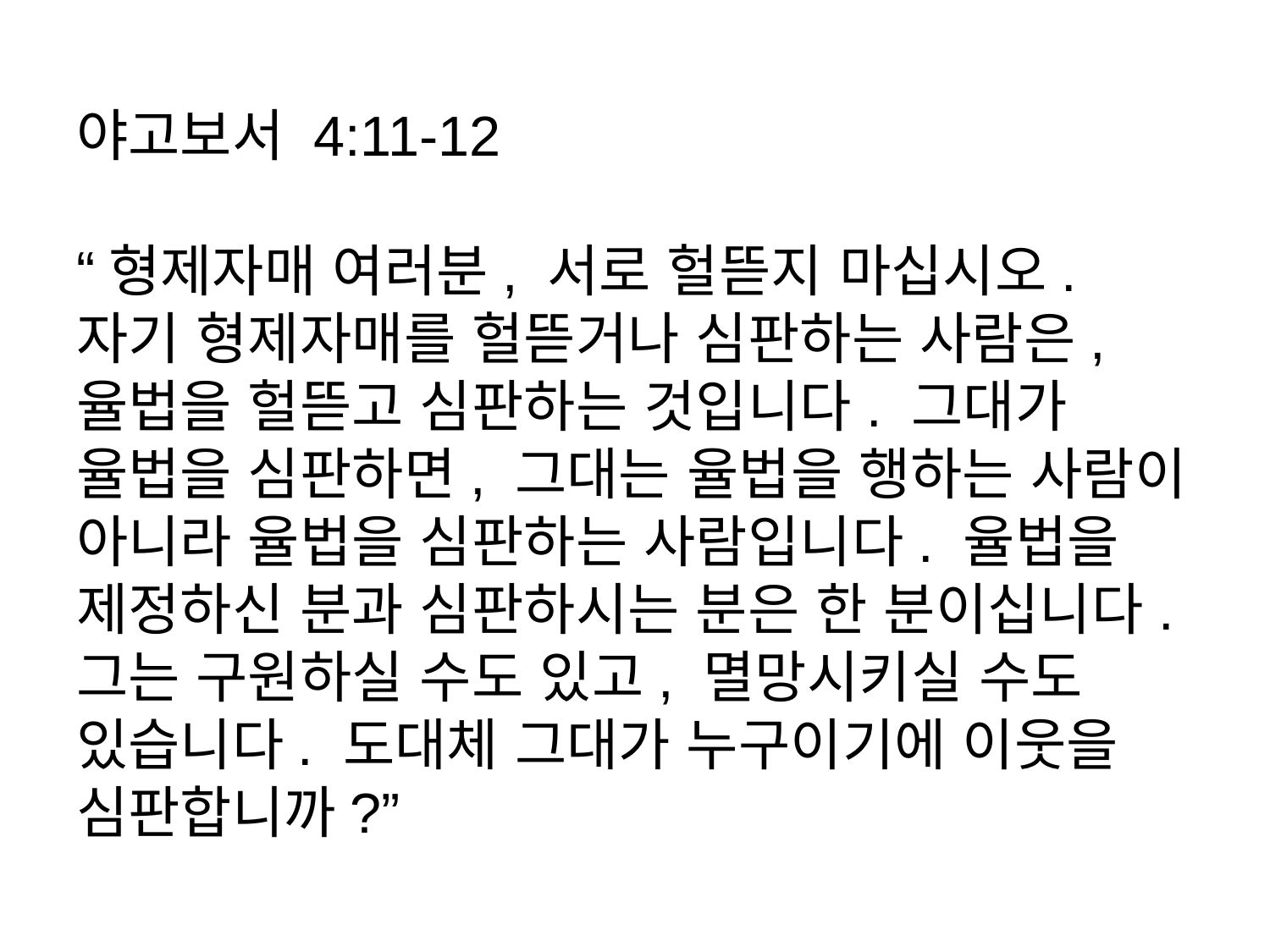

# 야고보서 4:11-12 “형제자매 여러분, 서로 헐뜯지 마십시오. 자기 형제자매를 헐뜯거나 심판하는 사람은, 율법을 헐뜯고 심판하는 것입니다. 그대가 율법을 심판하면, 그대는 율법을 행하는 사람이 아니라 율법을 심판하는 사람입니다. 율법을 제정하신 분과 심판하시는 분은 한 분이십니다. 그는 구원하실 수도 있고, 멸망시키실 수도 있습니다. 도대체 그대가 누구이기에 이웃을 심판합니까?”